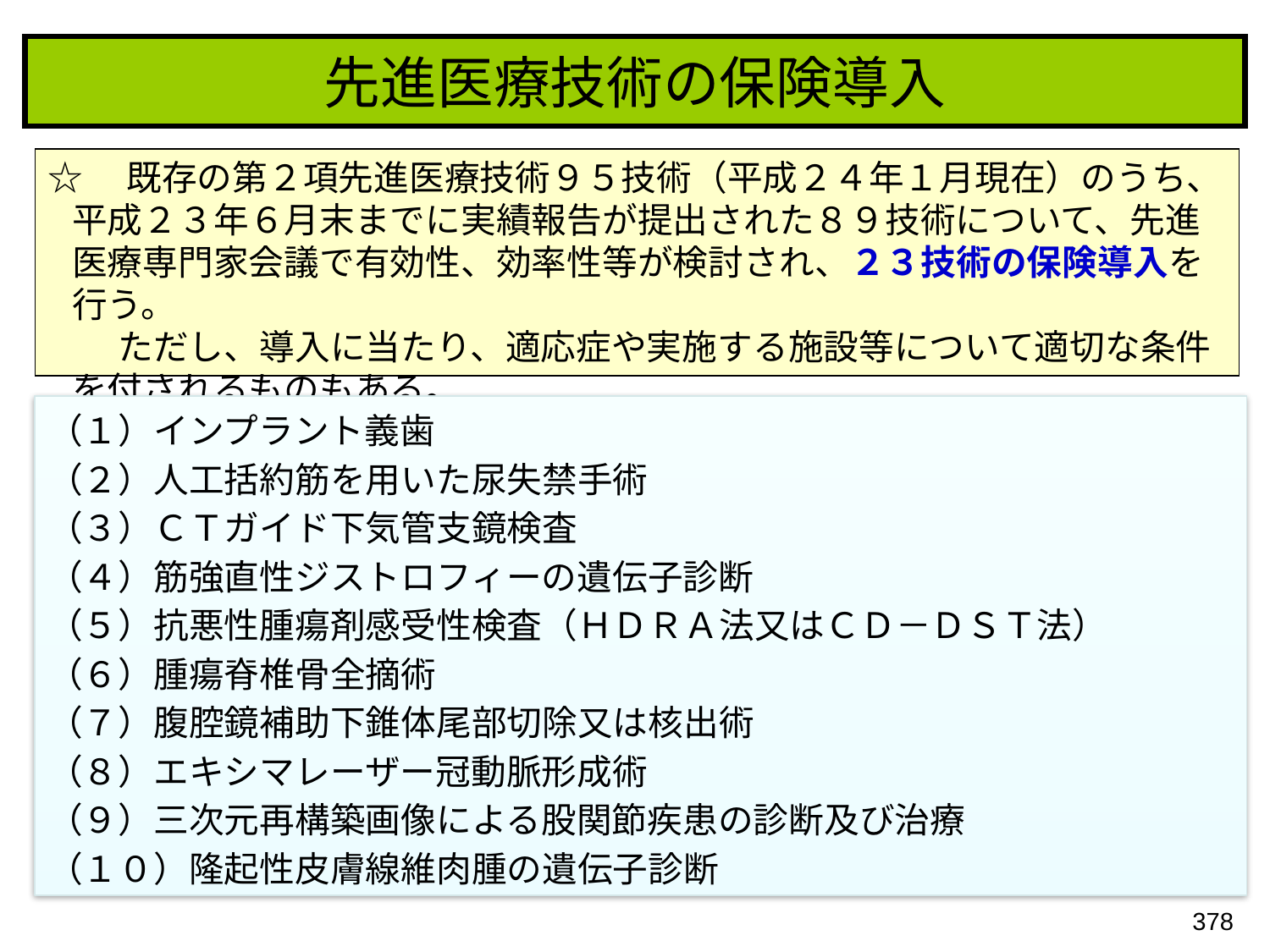

先進医療技術の保険導入
☆　既存の第２項先進医療技術９５技術（平成２４年１月現在）のうち、平成２３年６月末までに実績報告が提出された８９技術について、先進医療専門家会議で有効性、効率性等が検討され、２３技術の保険導入を行う。
　　ただし、導入に当たり、適応症や実施する施設等について適切な条件を付されるものもある。
|  |
| --- |
（１）インプラント義歯
（２）人工括約筋を用いた尿失禁手術
（３）ＣＴガイド下気管支鏡検査
（４）筋強直性ジストロフィーの遺伝子診断
（５）抗悪性腫瘍剤感受性検査（ＨＤＲＡ法又はＣＤ－ＤＳＴ法）
（６）腫瘍脊椎骨全摘術
（７）腹腔鏡補助下錐体尾部切除又は核出術
（８）エキシマレーザー冠動脈形成術
（９）三次元再構築画像による股関節疾患の診断及び治療
（１０）隆起性皮膚線維肉腫の遺伝子診断
378